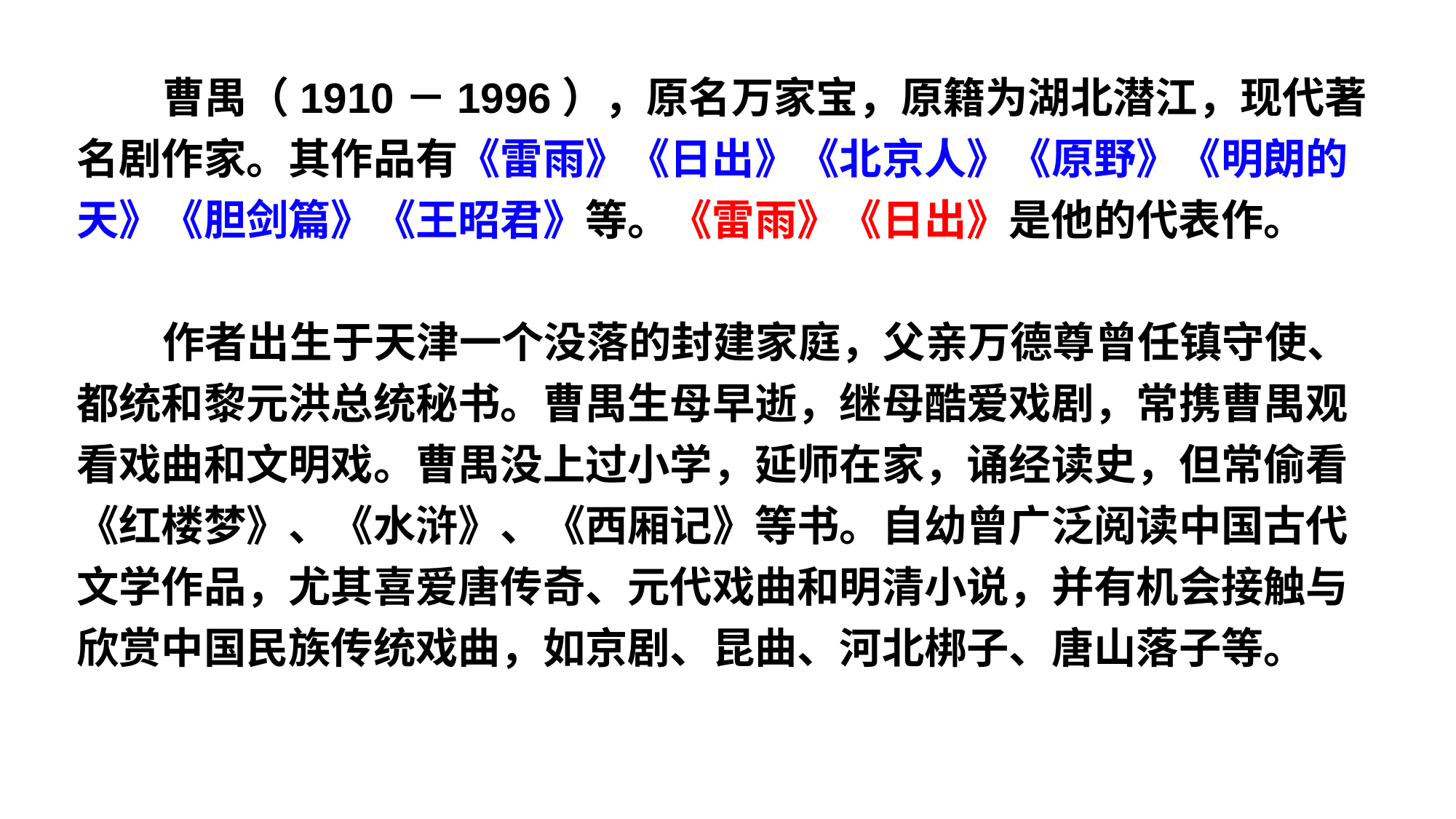

曹禺（1910－1996），原名万家宝，原籍为湖北潜江，现代著名剧作家。其作品有《雷雨》《日出》《北京人》《原野》《明朗的天》《胆剑篇》《王昭君》等。《雷雨》《日出》是他的代表作。

作者出生于天津一个没落的封建家庭，父亲万德尊曾任镇守使、都统和黎元洪总统秘书。曹禺生母早逝，继母酷爱戏剧，常携曹禺观看戏曲和文明戏。曹禺没上过小学，延师在家，诵经读史，但常偷看《红楼梦》、《水浒》、《西厢记》等书。自幼曾广泛阅读中国古代文学作品，尤其喜爱唐传奇、元代戏曲和明清小说，并有机会接触与欣赏中国民族传统戏曲，如京剧、昆曲、河北梆子、唐山落子等。